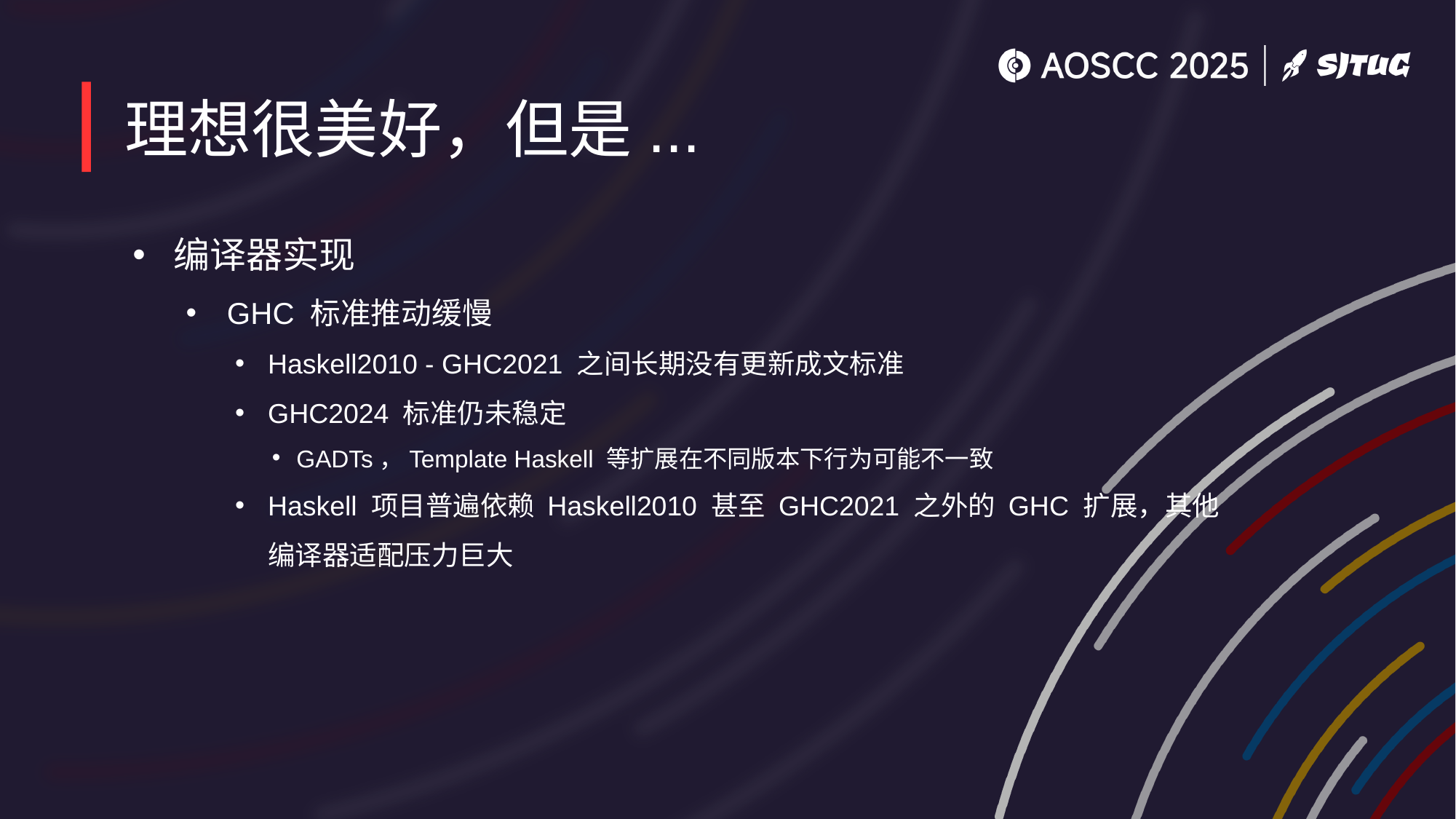

# 理想很美好，但是...
编译器实现
GHC 标准推动缓慢
Haskell2010 - GHC2021 之间长期没有更新成文标准
GHC2024 标准仍未稳定
GADTs，Template Haskell 等扩展在不同版本下行为可能不一致
Haskell 项目普遍依赖 Haskell2010 甚至 GHC2021 之外的 GHC 扩展，其他编译器适配压力巨大